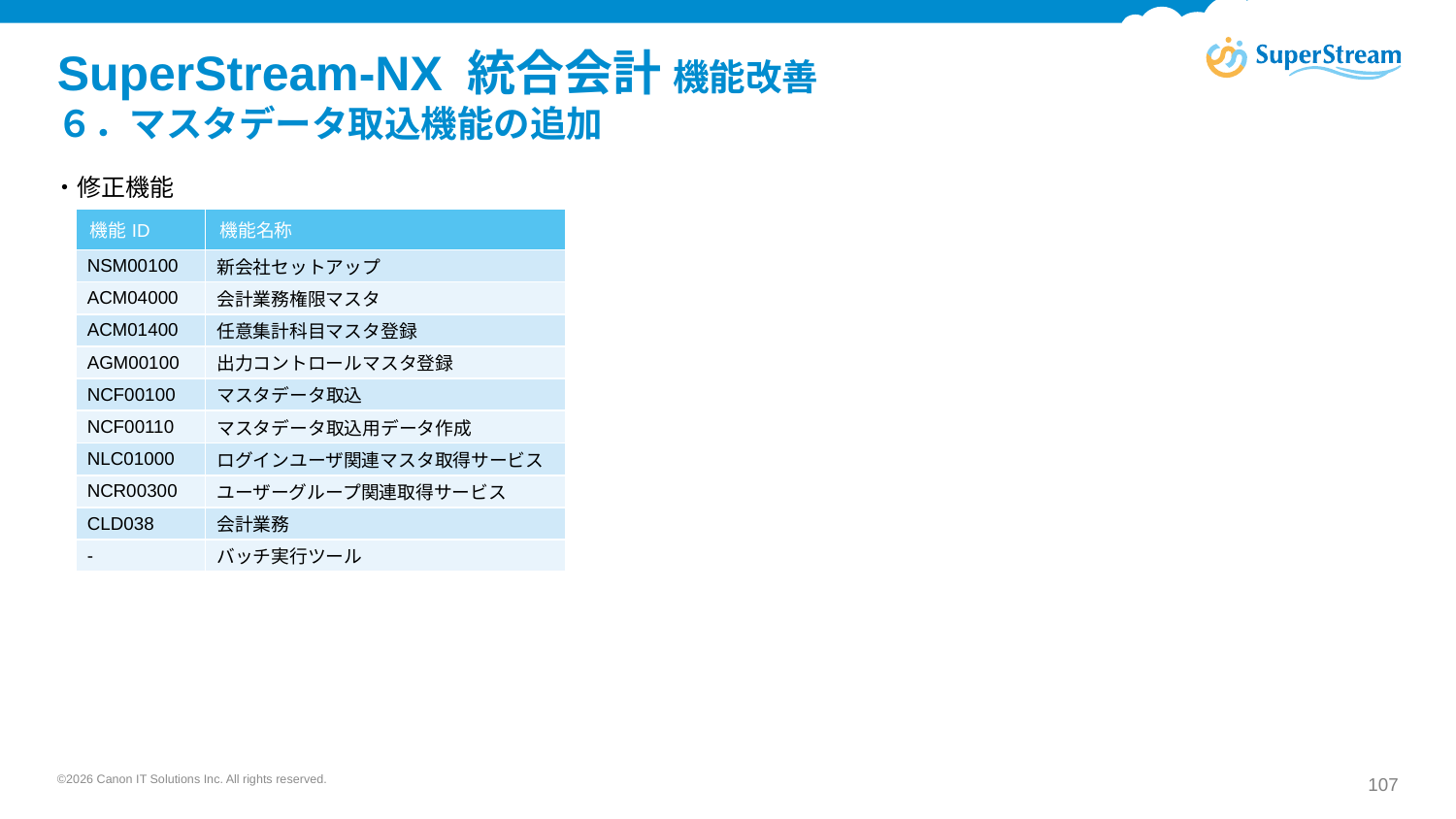

# SuperStream-NX 統合会計 機能改善 ６．マスタデータ取込機能の追加
・修正機能
| 機能ID | 機能名称 |
| --- | --- |
| NSM00100 | 新会社セットアップ |
| ACM04000 | 会計業務権限マスタ |
| ACM01400 | 任意集計科目マスタ登録 |
| AGM00100 | 出力コントロールマスタ登録 |
| NCF00100 | マスタデータ取込 |
| NCF00110 | マスタデータ取込用データ作成 |
| NLC01000 | ログインユーザ関連マスタ取得サービス |
| NCR00300 | ユーザーグループ関連取得サービス |
| CLD038 | 会計業務 |
| - | バッチ実行ツール |
©2026 Canon IT Solutions Inc. All rights reserved.
107